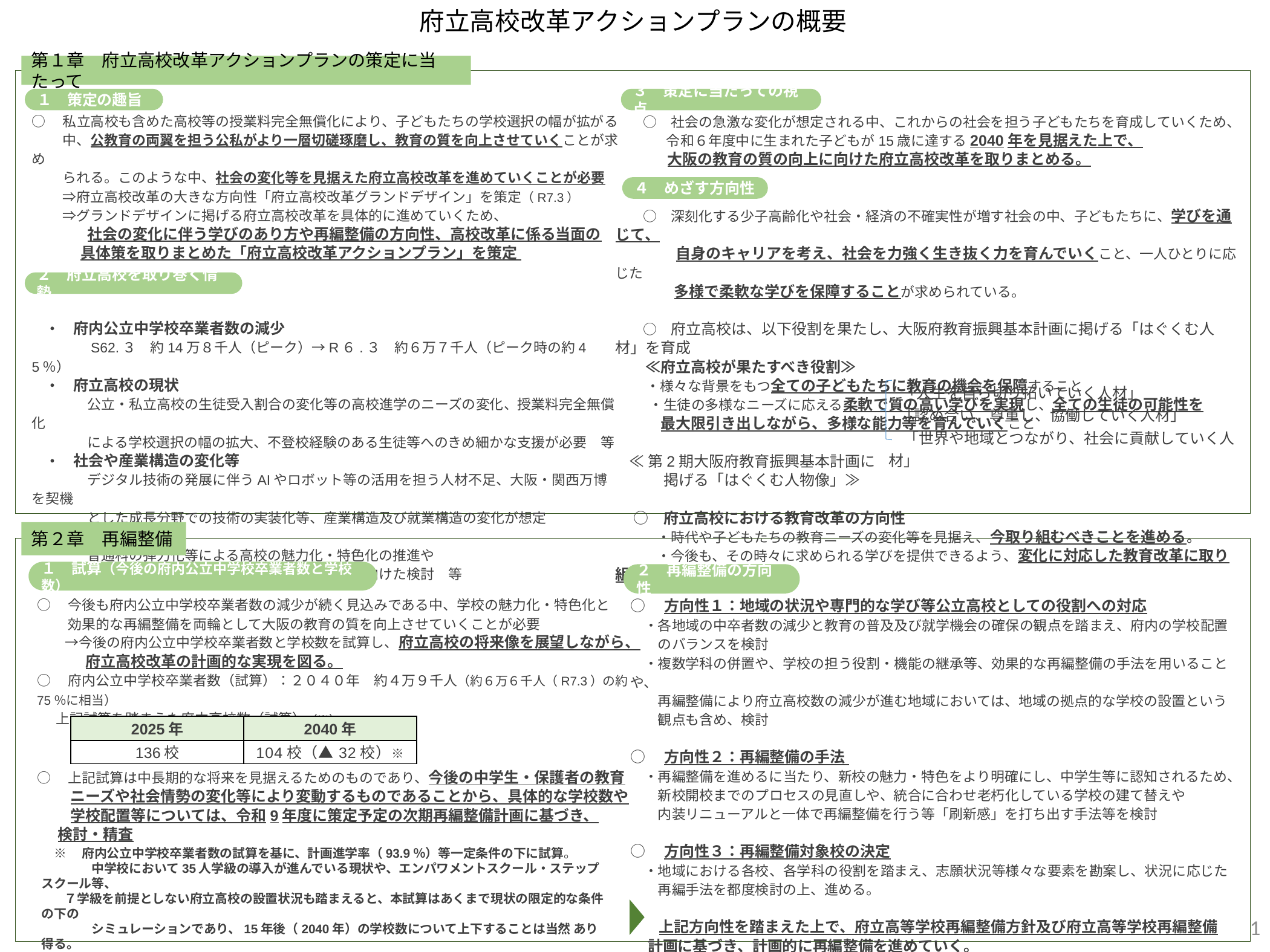

府立高校改革アクションプランの概要
第１章　府立高校改革アクションプランの策定に当たって

○　私立高校も含めた高校等の授業料完全無償化により、子どもたちの学校選択の幅が拡がる
　　 中、公教育の両翼を担う公私がより一層切磋琢磨し、教育の質を向上させていくことが求め
　　 られる。このような中、社会の変化等を見据えた府立高校改革を進めていくことが必要
　　 ⇒府立高校改革の大きな方向性「府立高校改革グランドデザイン」を策定（R7.3）
　　 ⇒グランドデザインに掲げる府立高校改革を具体的に進めていくため、
　　　　社会の変化に伴う学びのあり方や再編整備の方向性、高校改革に係る当面の
　　　 具体策を取りまとめた「府立高校改革アクションプラン」を策定

　・　府内公立中学校卒業者数の減少
　　　　S62.３　約14万８千人（ピーク）→R６.３　約６万７千人（ピーク時の約45％）
　・　府立高校の現状
　　　　公立・私立高校の生徒受入割合の変化等の高校進学のニーズの変化、授業料完全無償化
　　　　による学校選択の幅の拡大、不登校経験のある生徒等へのきめ細かな支援が必要　等
　・　社会や産業構造の変化等
　　　　デジタル技術の発展に伴うAIやロボット等の活用を担う人材不足、大阪・関西万博を契機
　　　　とした成長分野での技術の実装化等、産業構造及び就業構造の変化が想定
　・　国の動向
　　　　普通科の弾力化等による高校の魅力化・特色化の推進や
　　　　高校教育改革等への国による支援の強化等に向けた検討　等

　　○　社会の急激な変化が想定される中、これからの社会を担う子どもたちを育成していくため、
　　 　  令和６年度中に生まれた子どもが15歳に達する2040年を見据えた上で、
　　 　 大阪の教育の質の向上に向けた府立高校改革を取りまとめる。

　　○　深刻化する少子高齢化や社会・経済の不確実性が増す社会の中、子どもたちに、学びを通じて、
　　　　自身のキャリアを考え、社会を力強く生き抜く力を育んでいくこと、一人ひとりに応じた
　　　　 多様で柔軟な学びを保障することが求められている。

　　○　府立高校は、以下役割を果たし、大阪府教育振興基本計画に掲げる「はぐくむ人材」を育成
　　≪府立高校が果たすべき役割≫
　　 ・様々な背景をもつ全ての子どもたちに教育の機会を保障すること
 　　・生徒の多様なニーズに応える柔軟で質の高い学びを実現し、全ての生徒の可能性を
　　　最大限引き出しながら、多様な能力等を育んでいくこと

    ≪第2期大阪府教育振興基本計画に
　　　 掲げる「はぐくむ人物像」≫

　 ○　府立高校における教育改革の方向性
　　　・時代や子どもたちの教育ニーズの変化等を見据え、今取り組むべきことを進める。
　　　・今後も、その時々に求められる学びを提供できるよう、変化に対応した教育改革に取り組む。
３　策定に当たっての視点
１　策定の趣旨
４　めざす方向性
２　府立高校を取り巻く情勢
　「人生を自ら切り拓いていく人材」
  「認め合い、尊重し、協働していく人材」
　「世界や地域とつながり、社会に貢献していく人材」

第２章　再編整備

○　方向性１：地域の状況や専門的な学び等公立高校としての役割への対応
　・各地域の中卒者数の減少と教育の普及及び就学機会の確保の観点を踏まえ、府内の学校配置
　　のバランスを検討
　・複数学科の併置や、学校の担う役割・機能の継承等、効果的な再編整備の手法を用いることや、
　　再編整備により府立高校数の減少が進む地域においては、地域の拠点的な学校の設置という
　　観点も含め、検討

○　方向性２：再編整備の手法
　・再編整備を進めるに当たり、新校の魅力・特色をより明確にし、中学生等に認知されるため、
　　新校開校までのプロセスの見直しや、統合に合わせ老朽化している学校の建て替えや
　　内装リニューアルと一体で再編整備を行う等「刷新感」を打ち出す手法等を検討

○　方向性３：再編整備対象校の決定
　・地域における各校、各学科の役割を踏まえ、志願状況等様々な要素を勘案し、状況に応じた
　　再編手法を都度検討の上、進める。

　　上記方向性を踏まえた上で、府立高等学校再編整備方針及び府立高等学校再編整備
    計画に基づき、計画的に再編整備を進めていく。
１　試算（今後の府内公立中学校卒業者数と学校数）
２　再編整備の方向性

○　今後も府内公立中学校卒業者数の減少が続く見込みである中、学校の魅力化・特色化と
　　 効果的な再編整備を両輪として大阪の教育の質を向上させていくことが必要
　　→今後の府内公立中学校卒業者数と学校数を試算し、府立高校の将来像を展望しながら、
　　　 府立高校改革の計画的な実現を図る。
○　府内公立中学校卒業者数（試算）：２０４０年　約４万９千人（約６万６千人（R7.3）の約75％に相当）
     上記試算を踏まえた府立高校数（試算）（※）
| 2025年 | 2040年 |
| --- | --- |
| 136校 | 104校（▲32校）※ |
○　上記試算は中長期的な将来を見据えるためのものであり、今後の中学生・保護者の教育
　　 ニーズや社会情勢の変化等により変動するものであることから、具体的な学校数や
　　 学校配置等については、令和9年度に策定予定の次期再編整備計画に基づき、
     検討・精査
　※　 府内公立中学校卒業者数の試算を基に、計画進学率（93.9％）等一定条件の下に試算。
　　　　中学校において35人学級の導入が進んでいる現状や、エンパワメントスクール・ステップスクール等、
       ７学級を前提としない府立高校の設置状況も踏まえると、本試算はあくまで現状の限定的な条件の下の
　　　　シミュレーションであり、15年後（2040年）の学校数について上下することは当然 あり得る。
　　　　本試算による予測を参考値として、その時々の状況や生徒等の教育ニーズの変化を踏まえた再編整備を
　　　　進める必要がある。
1